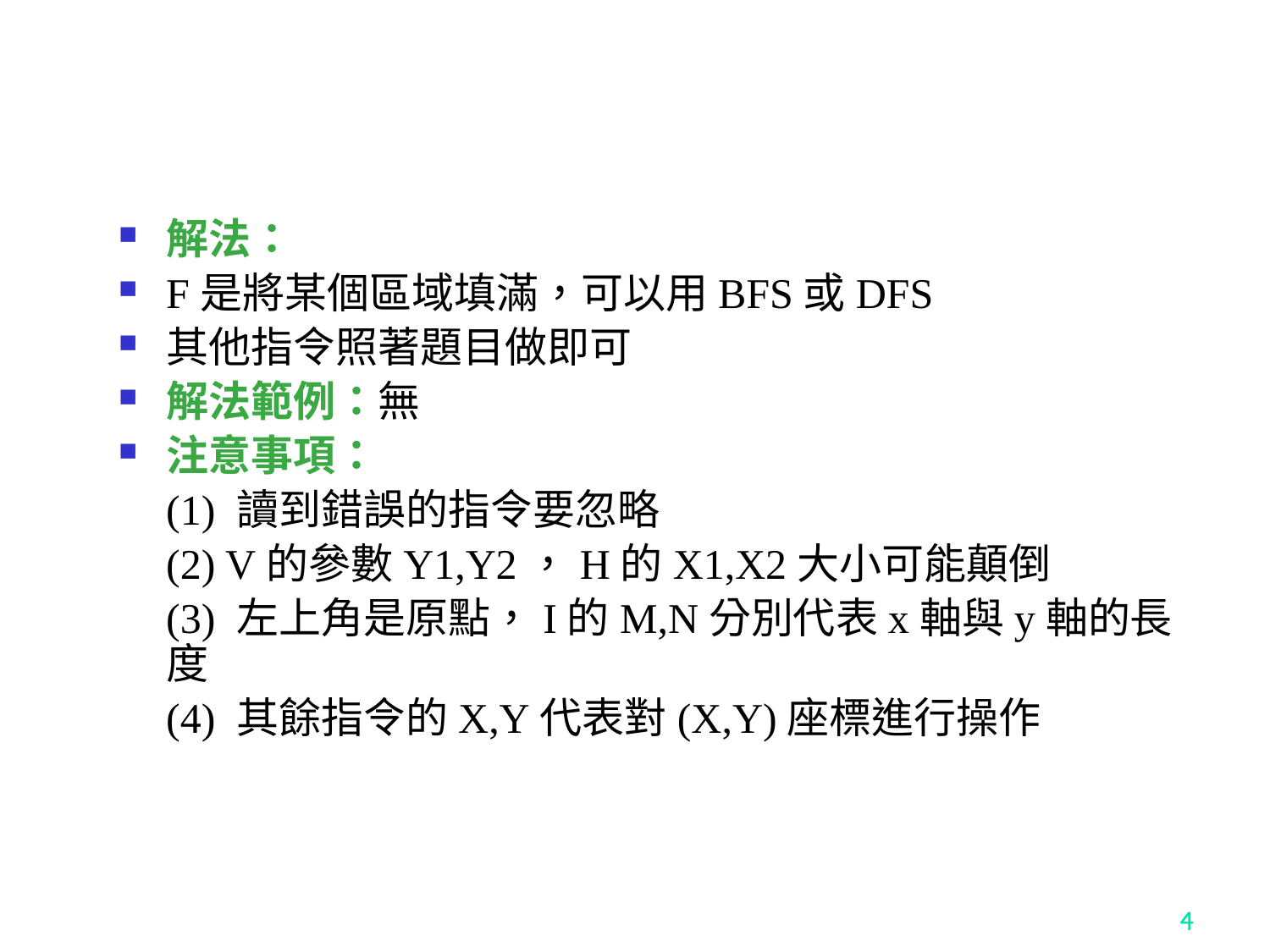

#
解法：
F是將某個區域填滿，可以用BFS或DFS
其他指令照著題目做即可
解法範例：無
注意事項：
	(1) 讀到錯誤的指令要忽略
	(2) V的參數Y1,Y2，H的X1,X2大小可能顛倒
	(3) 左上角是原點，I的M,N分別代表x軸與y軸的長度
	(4) 其餘指令的X,Y代表對(X,Y)座標進行操作
4